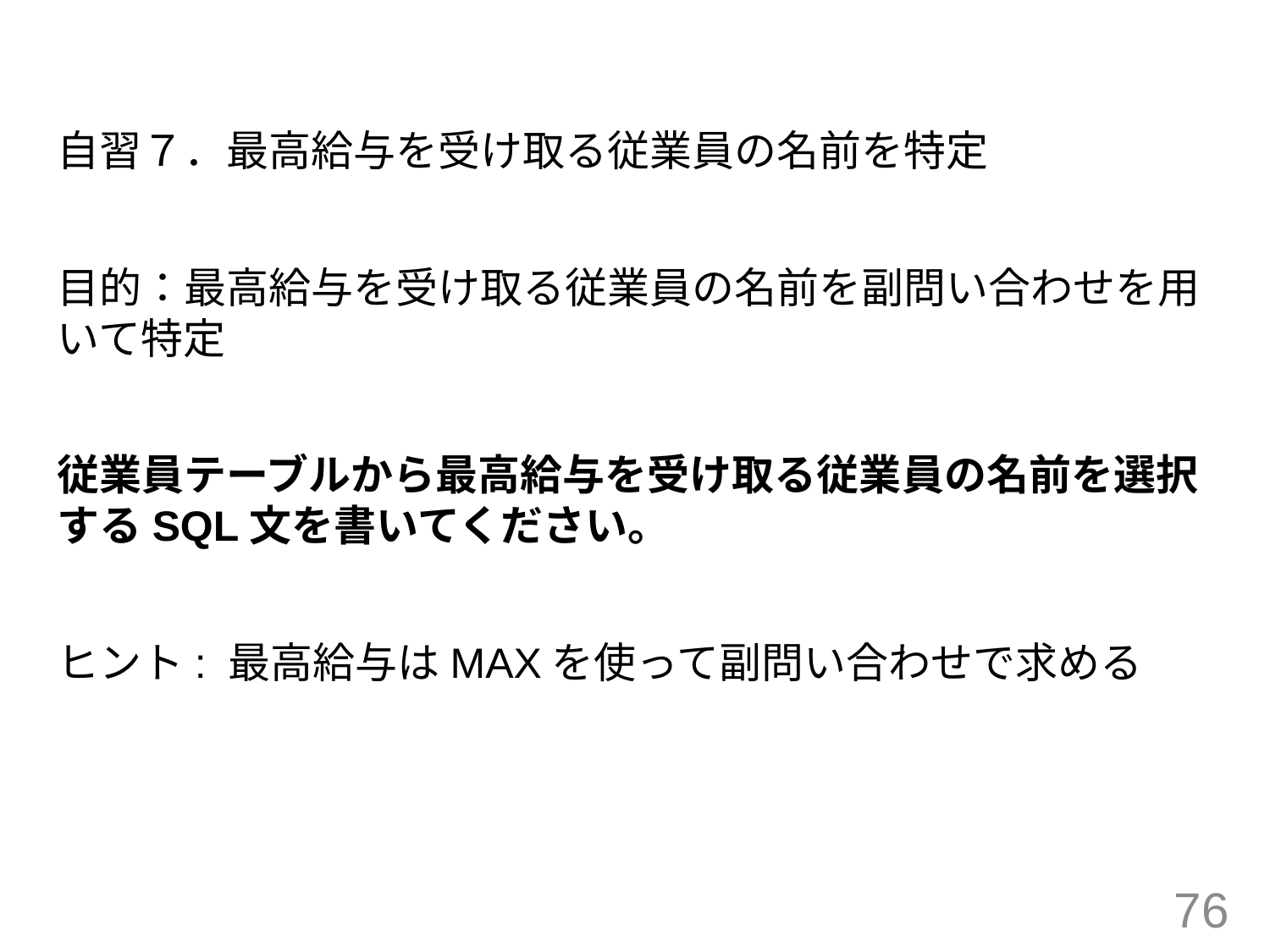

#
自習７．最高給与を受け取る従業員の名前を特定

目的：最高給与を受け取る従業員の名前を副問い合わせを用いて特定

従業員テーブルから最高給与を受け取る従業員の名前を選択するSQL文を書いてください。

ヒント: 最高給与はMAXを使って副問い合わせで求める
76